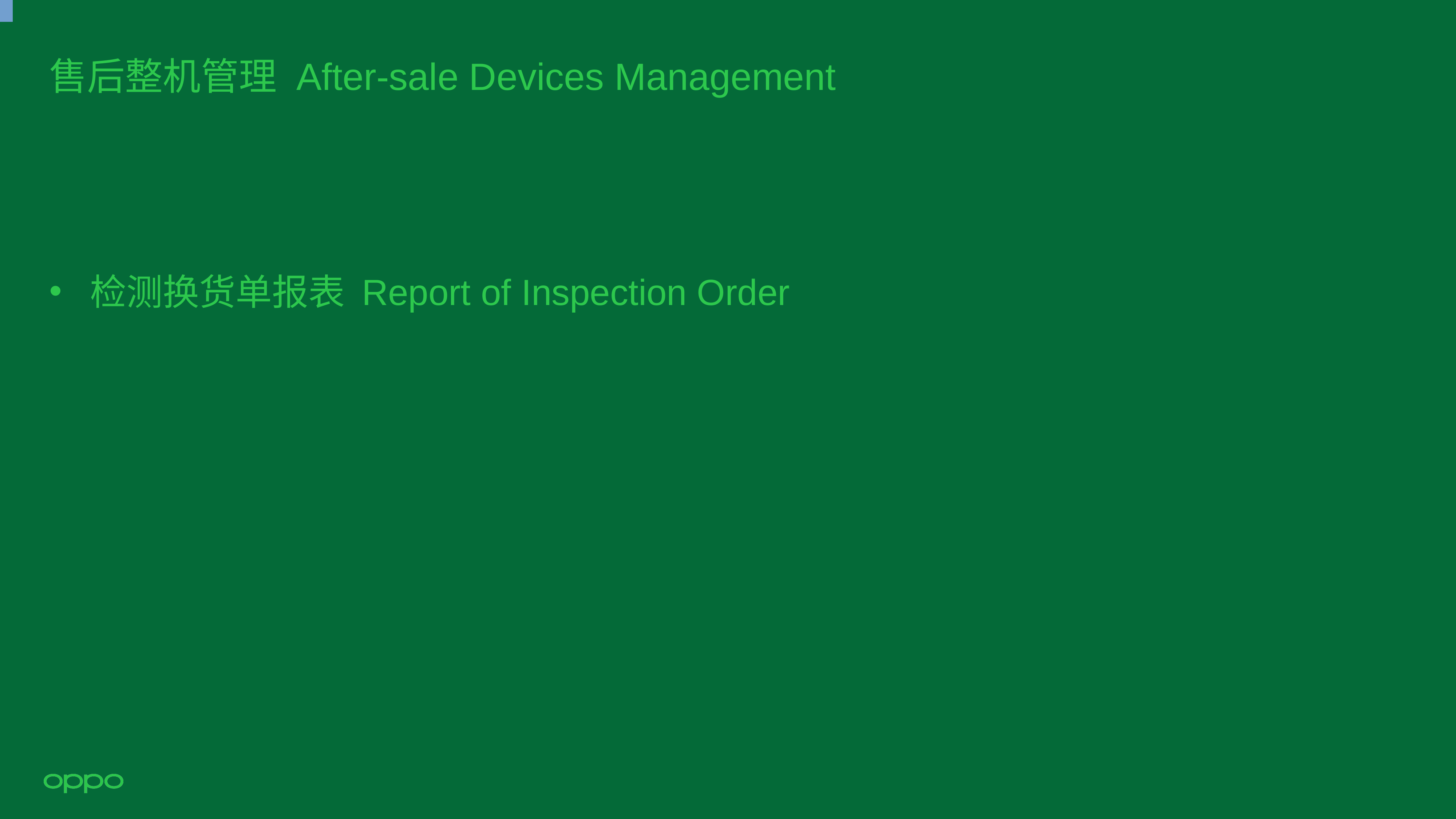

# 售后整机管理 After-sale Devices Management

检测换货单报表 Report of Inspection Order